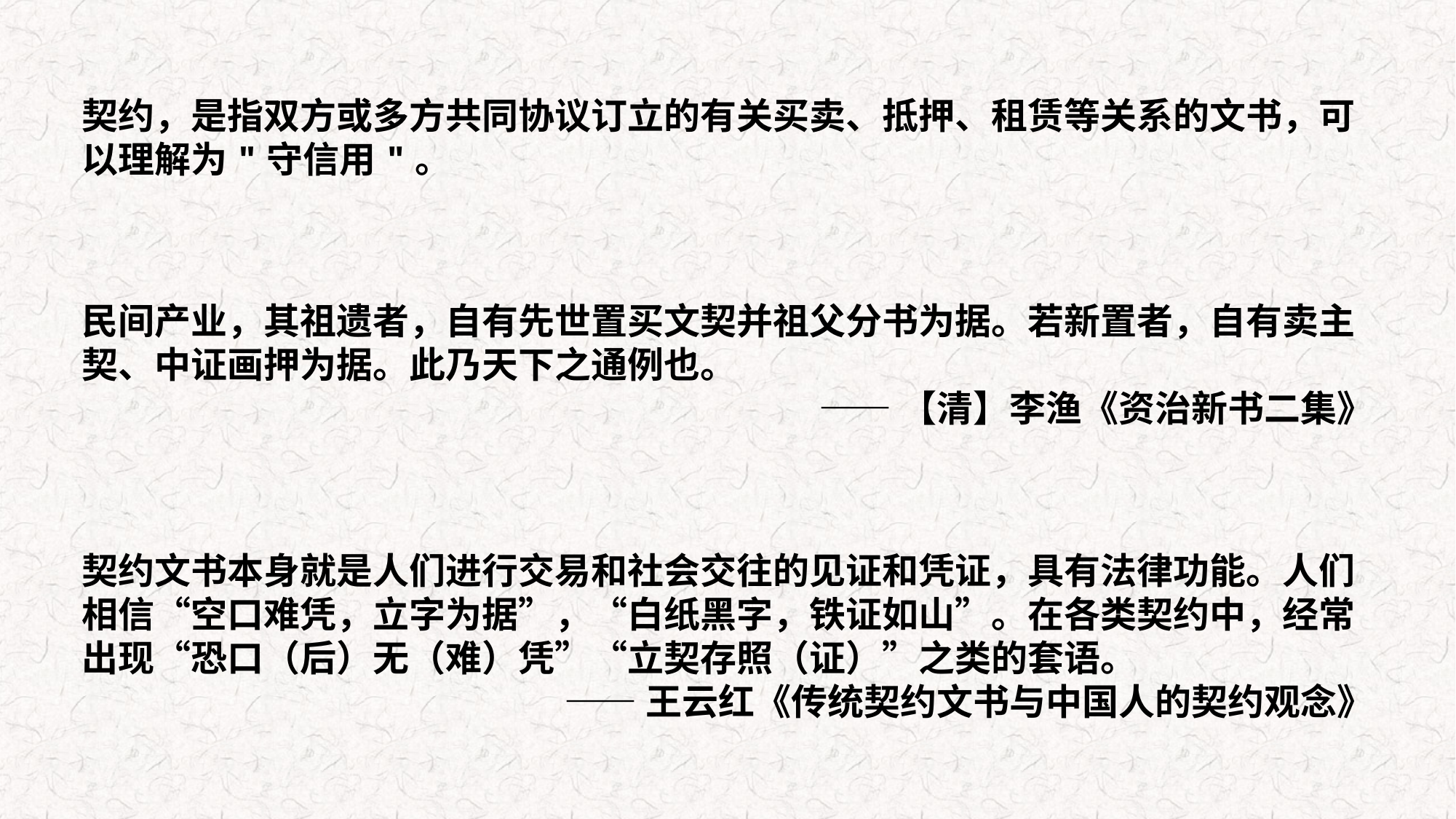

契约，是指双方或多方共同协议订立的有关买卖、抵押、租赁等关系的文书，可以理解为"守信用"。
民间产业，其祖遗者，自有先世置买文契并祖父分书为据。若新置者，自有卖主契、中证画押为据。此乃天下之通例也。
 ——【清】李渔《资治新书二集》
契约文书本身就是人们进行交易和社会交往的见证和凭证，具有法律功能。人们相信“空口难凭，立字为据”，“白纸黑字，铁证如山”。在各类契约中，经常出现“恐口（后）无（难）凭”“立契存照（证）”之类的套语。
——王云红《传统契约文书与中国人的契约观念》